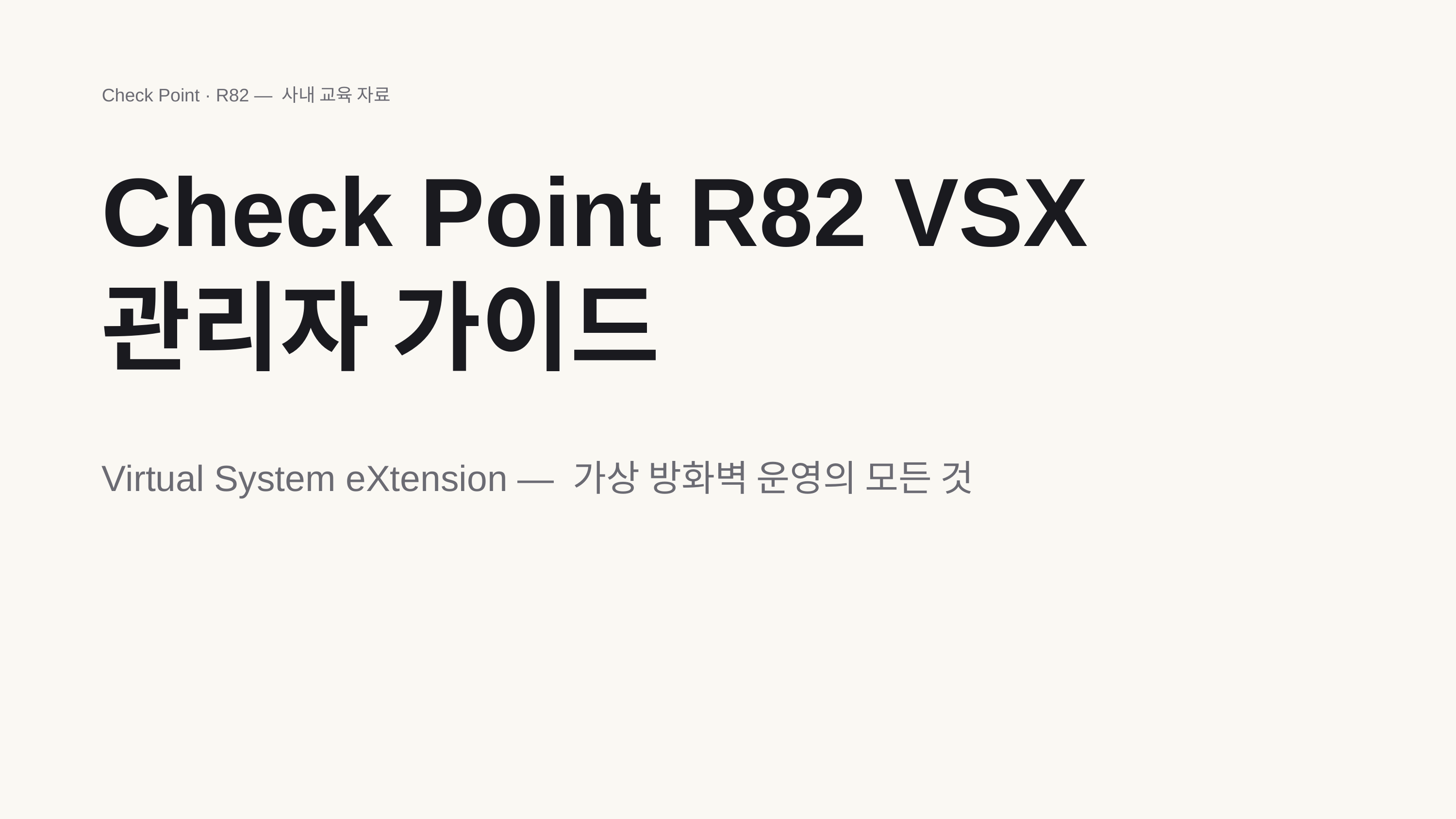

Check Point · R82 — 사내 교육 자료
Check Point R82 VSX 관리자 가이드
Virtual System eXtension — 가상 방화벽 운영의 모든 것